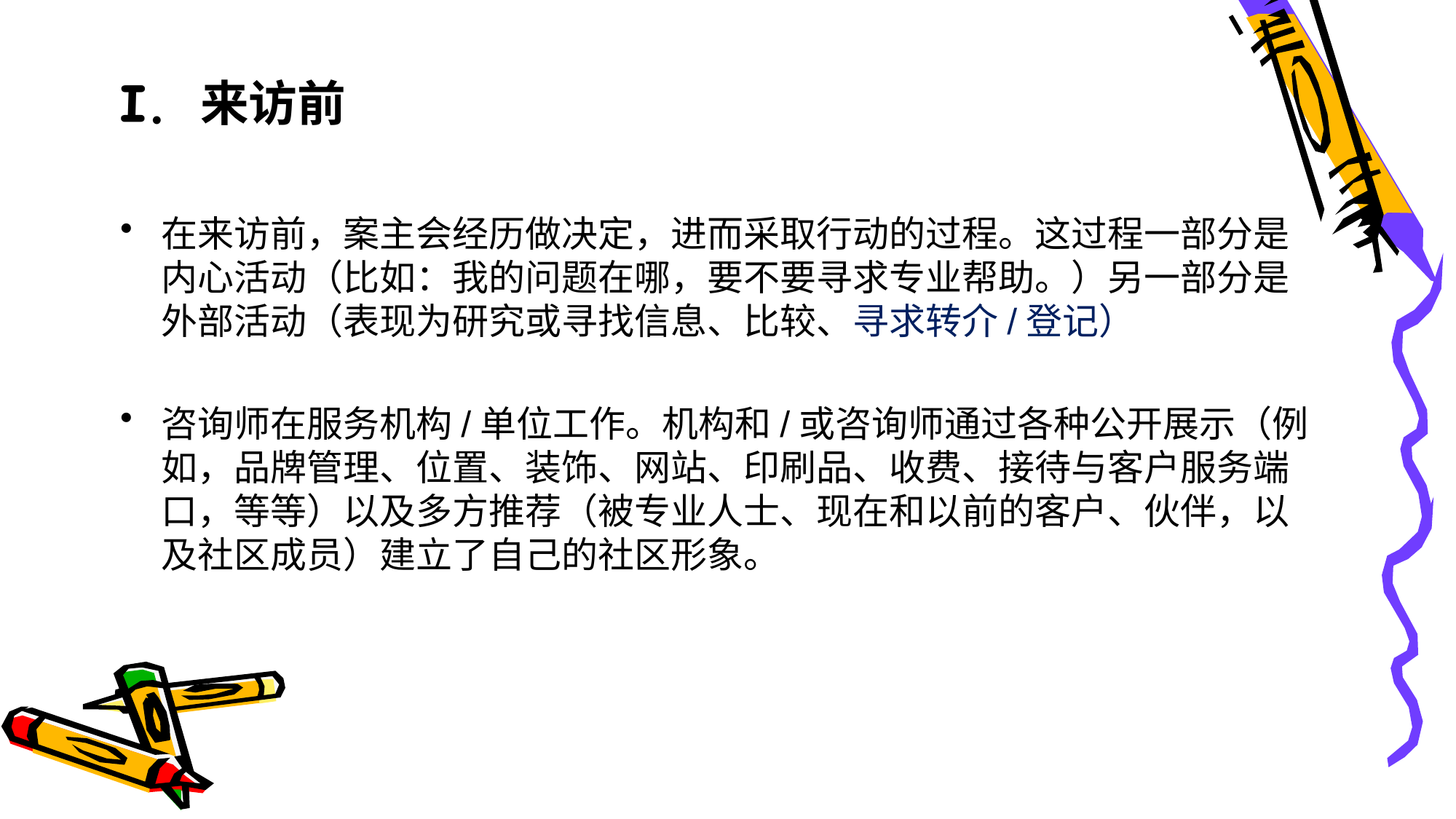

# I. 来访前

在来访前，案主会经历做决定，进而采取行动的过程。这过程一部分是内心活动（比如：我的问题在哪，要不要寻求专业帮助。）另一部分是外部活动（表现为研究或寻找信息、比较、寻求转介/登记）

咨询师在服务机构/单位工作。机构和/或咨询师通过各种公开展示（例如，品牌管理、位置、装饰、网站、印刷品、收费、接待与客户服务端口，等等）以及多方推荐（被专业人士、现在和以前的客户、伙伴，以及社区成员）建立了自己的社区形象。